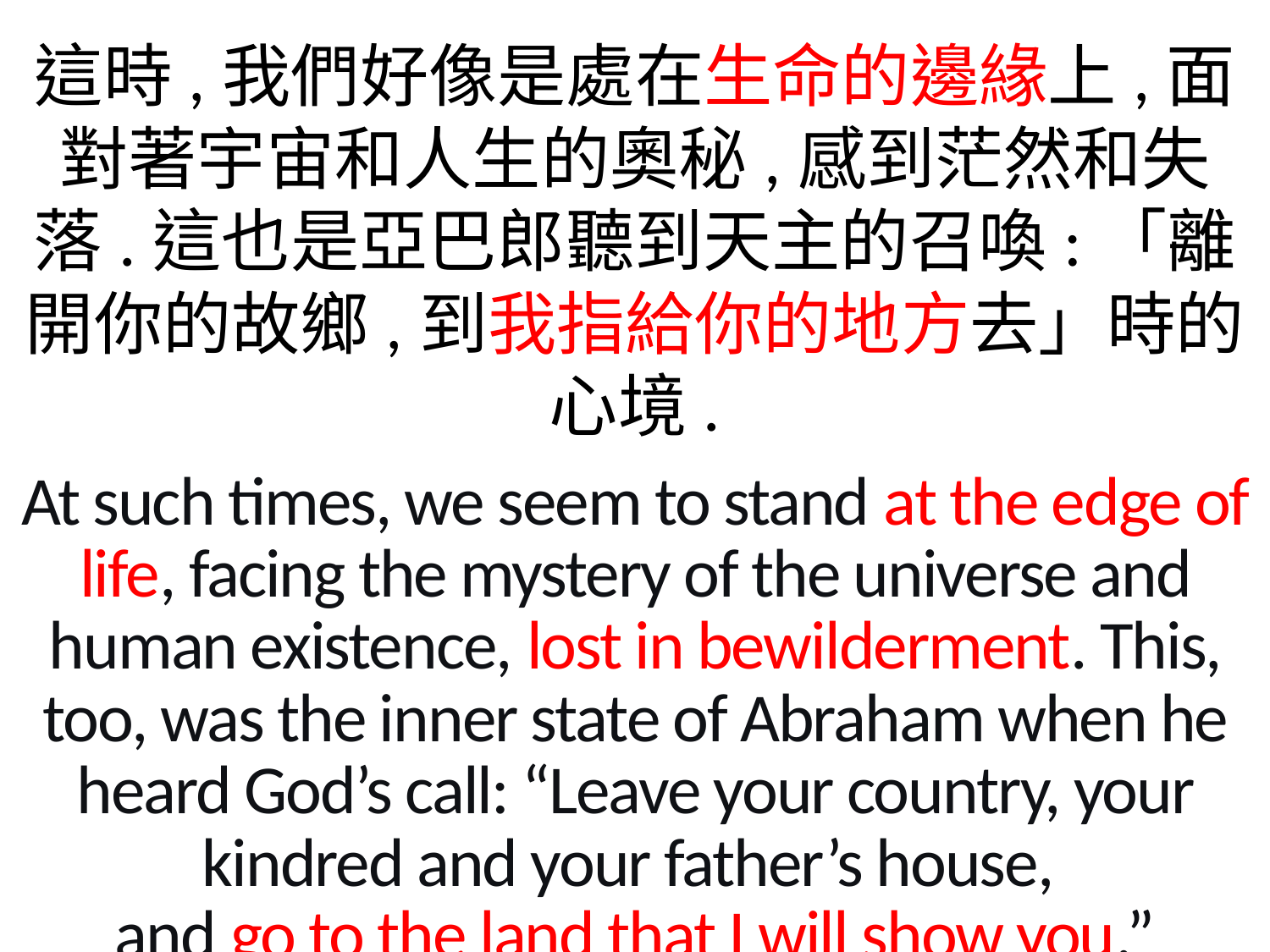

這時,我們好像是處在生命的邊緣上,面對著宇宙和人生的奧秘,感到茫然和失落.這也是亞巴郎聽到天主的召喚:「離開你的故鄉,到我指給你的地方去」時的心境.
At such times, we seem to stand at the edge of life, facing the mystery of the universe and human existence, lost in bewilderment. This, too, was the inner state of Abraham when he heard God’s call: “Leave your country, your kindred and your father’s house,
and go to the land that I will show you.”